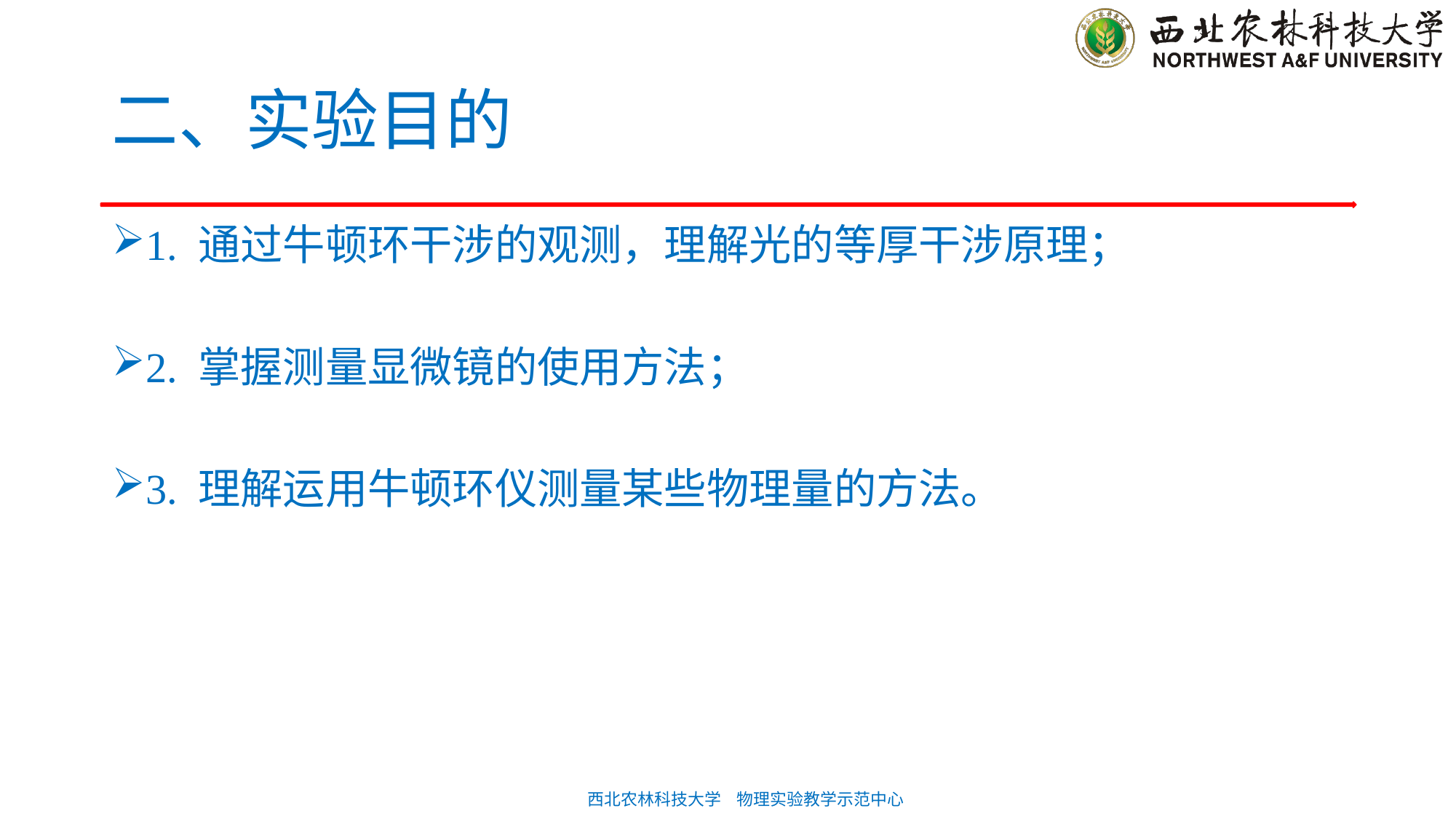

# 二、实验目的
1. 通过牛顿环干涉的观测，理解光的等厚干涉原理；

2. 掌握测量显微镜的使用方法；

3. 理解运用牛顿环仪测量某些物理量的方法。